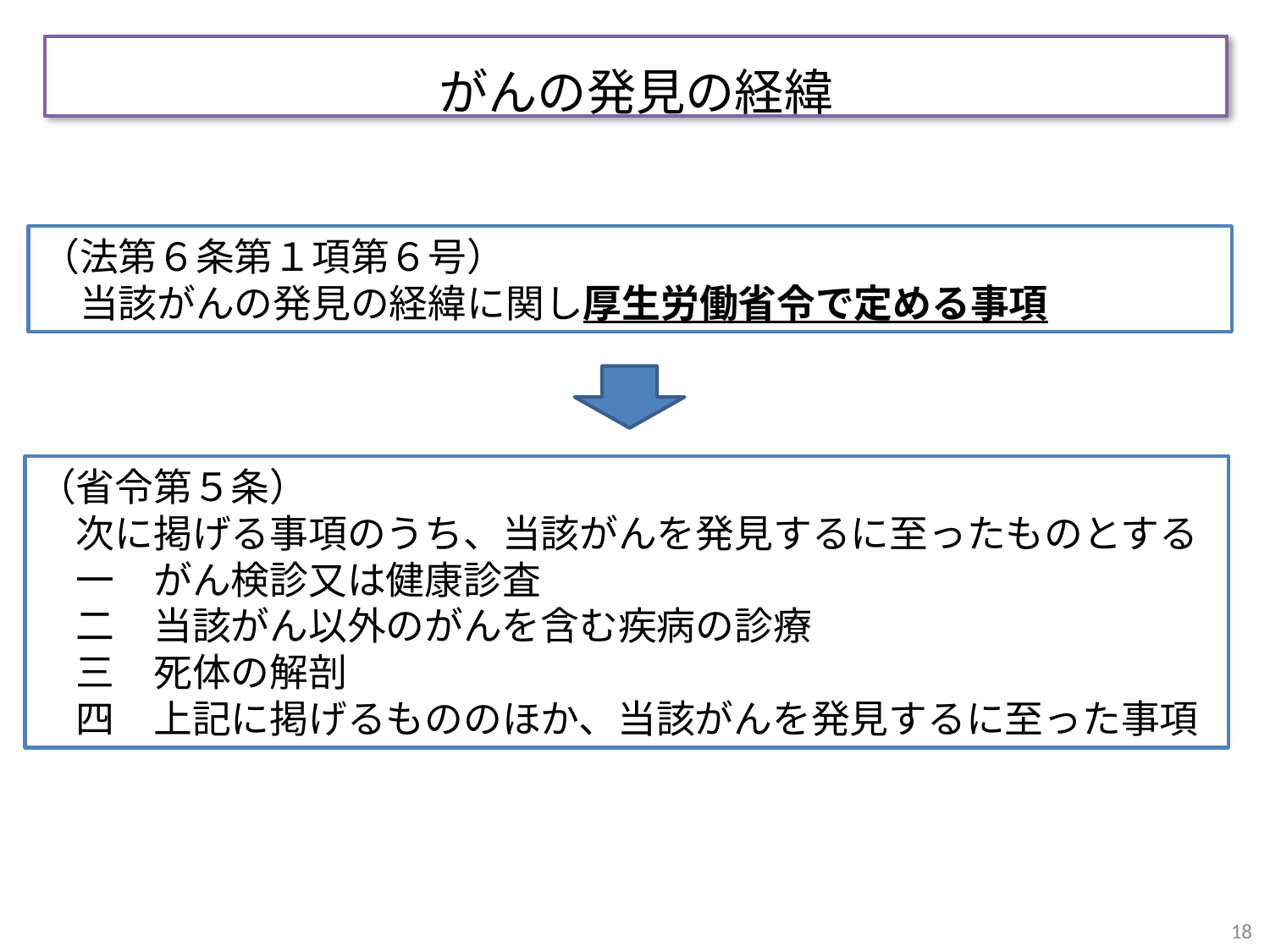

がんの発見の経緯
（法第６条第１項第６号）
　当該がんの発見の経緯に関し厚生労働省令で定める事項

（省令第５条）
　次に掲げる事項のうち、当該がんを発見するに至ったものとする
　一　がん検診又は健康診査
　二　当該がん以外のがんを含む疾病の診療
　三　死体の解剖
　四　上記に掲げるもののほか、当該がんを発見するに至った事項
18